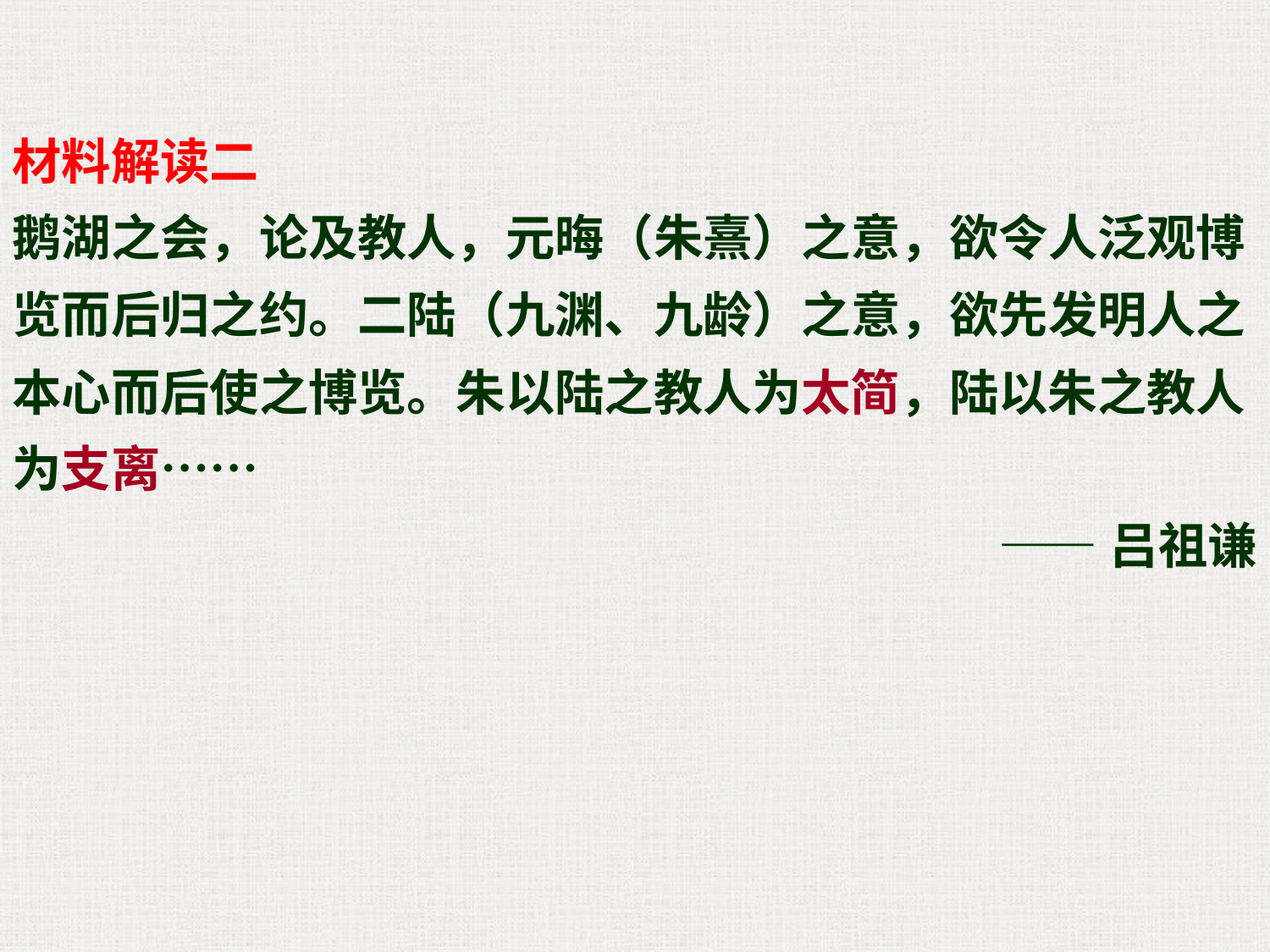

材料解读二
鹅湖之会，论及教人，元晦（朱熹）之意，欲令人泛观博览而后归之约。二陆（九渊、九龄）之意，欲先发明人之本心而后使之博览。朱以陆之教人为太简，陆以朱之教人为支离……
——吕祖谦